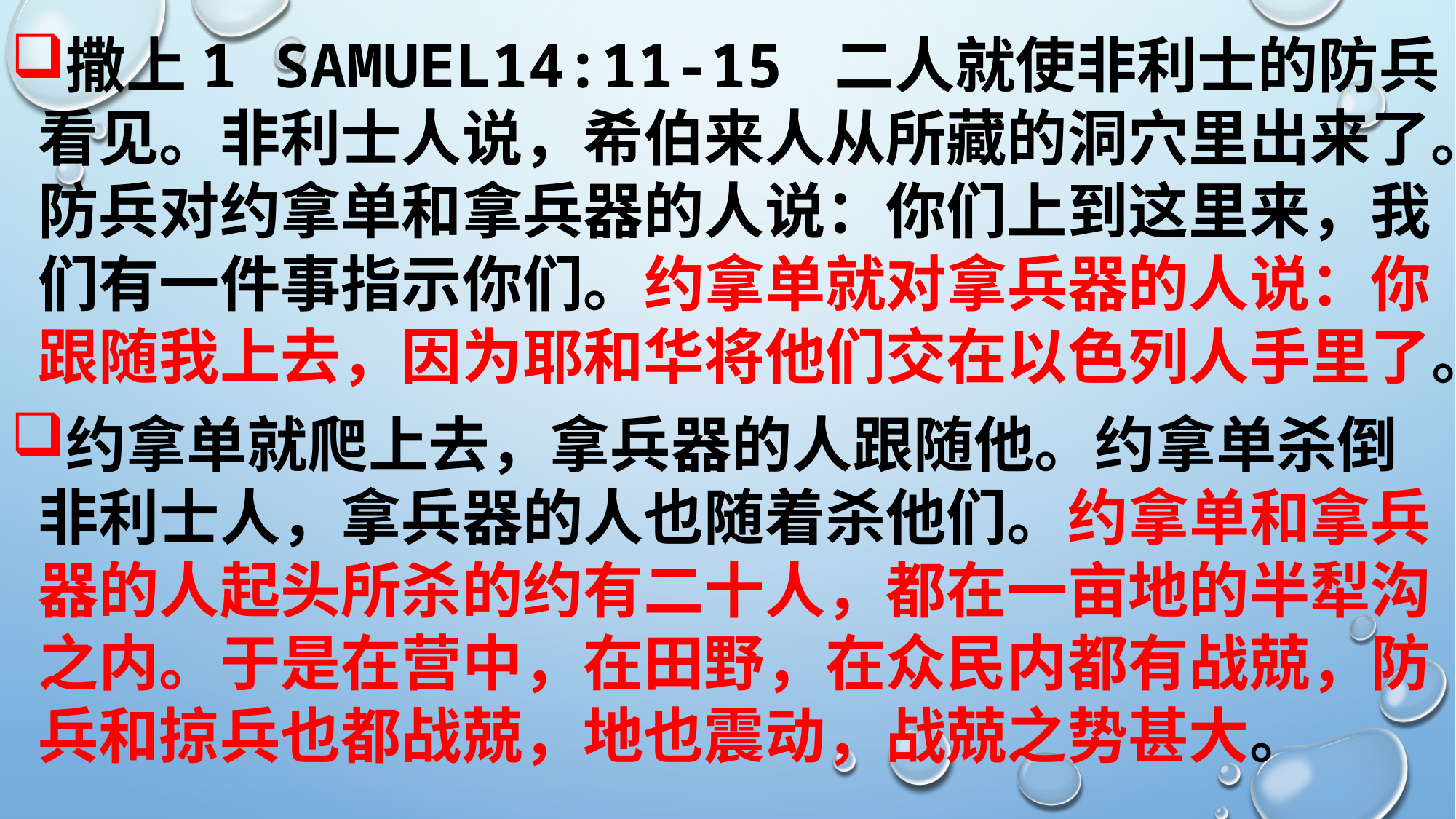

撒上1 Samuel14:11-15 二人就使非利士的防兵看见。非利士人说，希伯来人从所藏的洞穴里出来了。防兵对约拿单和拿兵器的人说：你们上到这里来，我们有一件事指示你们。约拿单就对拿兵器的人说：你跟随我上去，因为耶和华将他们交在以色列人手里了。
约拿单就爬上去，拿兵器的人跟随他。约拿单杀倒非利士人，拿兵器的人也随着杀他们。约拿单和拿兵器的人起头所杀的约有二十人，都在一亩地的半犁沟之内。于是在营中，在田野，在众民内都有战兢，防兵和掠兵也都战兢，地也震动，战兢之势甚大。